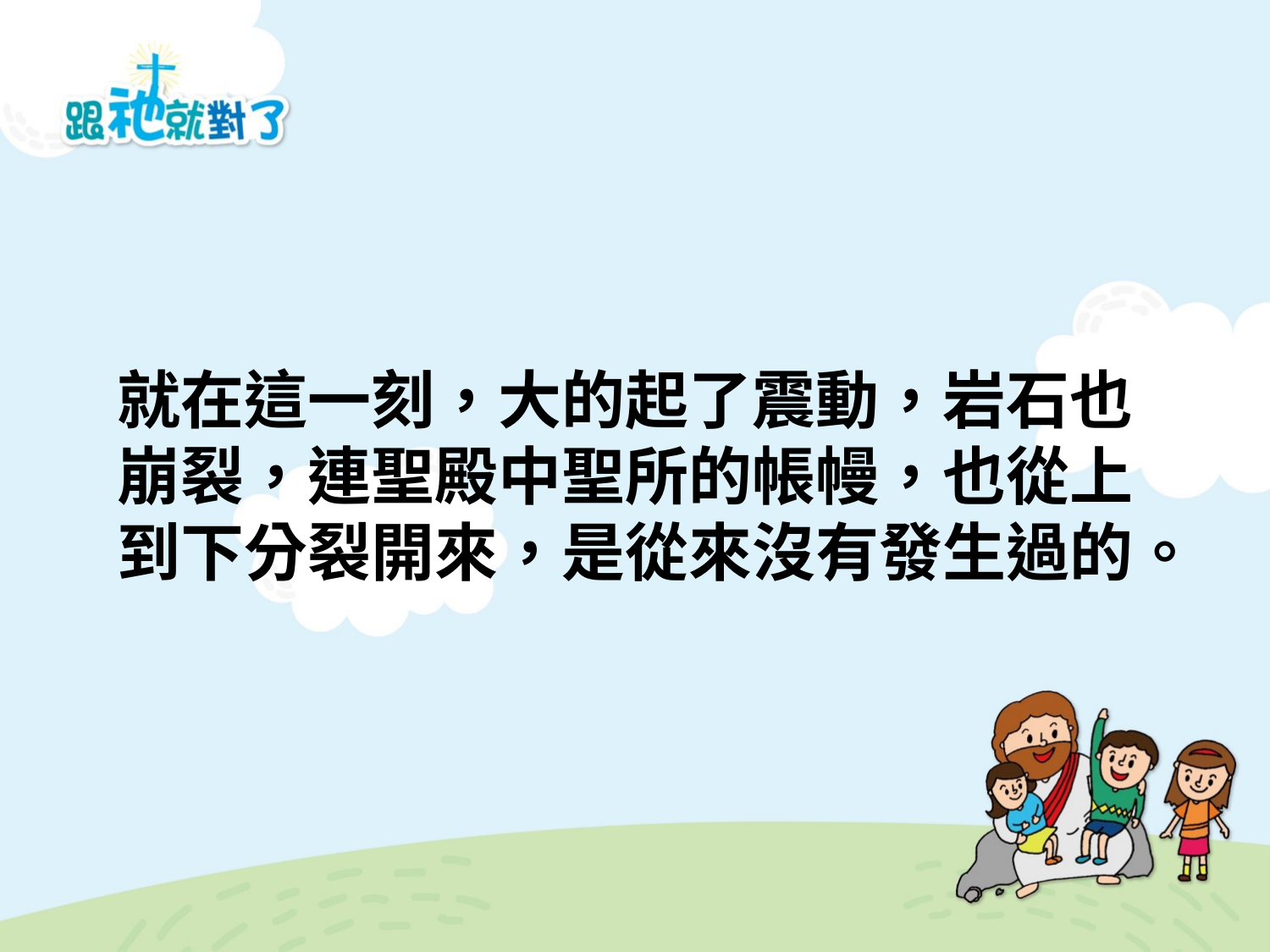

就在這一刻，大的起了震動，岩石也崩裂，連聖殿中聖所的帳幔，也從上到下分裂開來，是從來沒有發生過的。